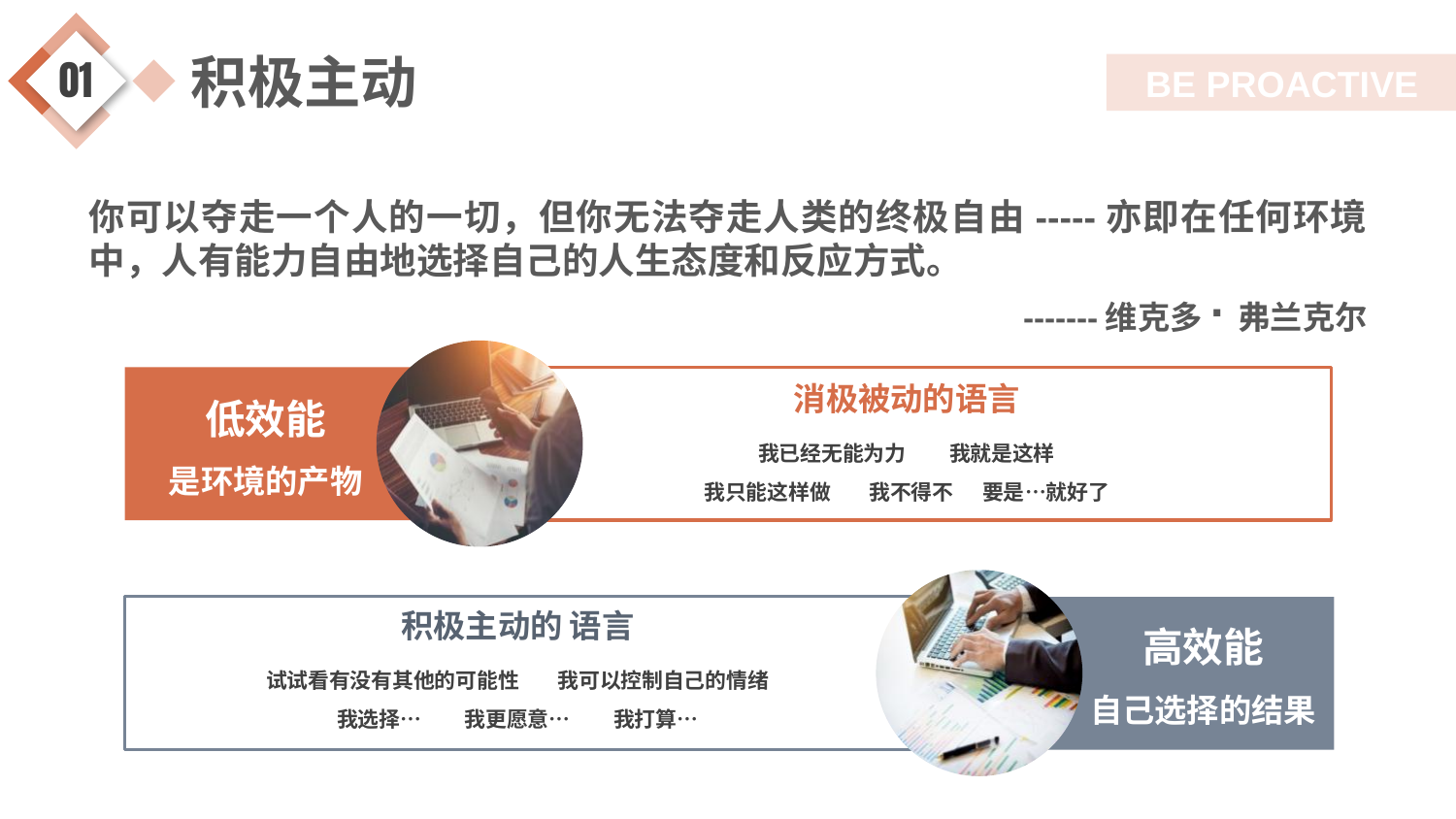

你可以夺走一个人的一切，但你无法夺走人类的终极自由-----亦即在任何环境中，人有能力自由地选择自己的人生态度和反应方式。
-------维克多·弗兰克尔

低效能
是环境的产物

消极被动的语言
我已经无能为力         我就是这样
我只能这样做        我不得不      要是…就好了

高效能
自己选择的结果

积极主动的 语言
试试看有没有其他的可能性        我可以控制自己的情绪
我选择…         我更愿意…         我打算…